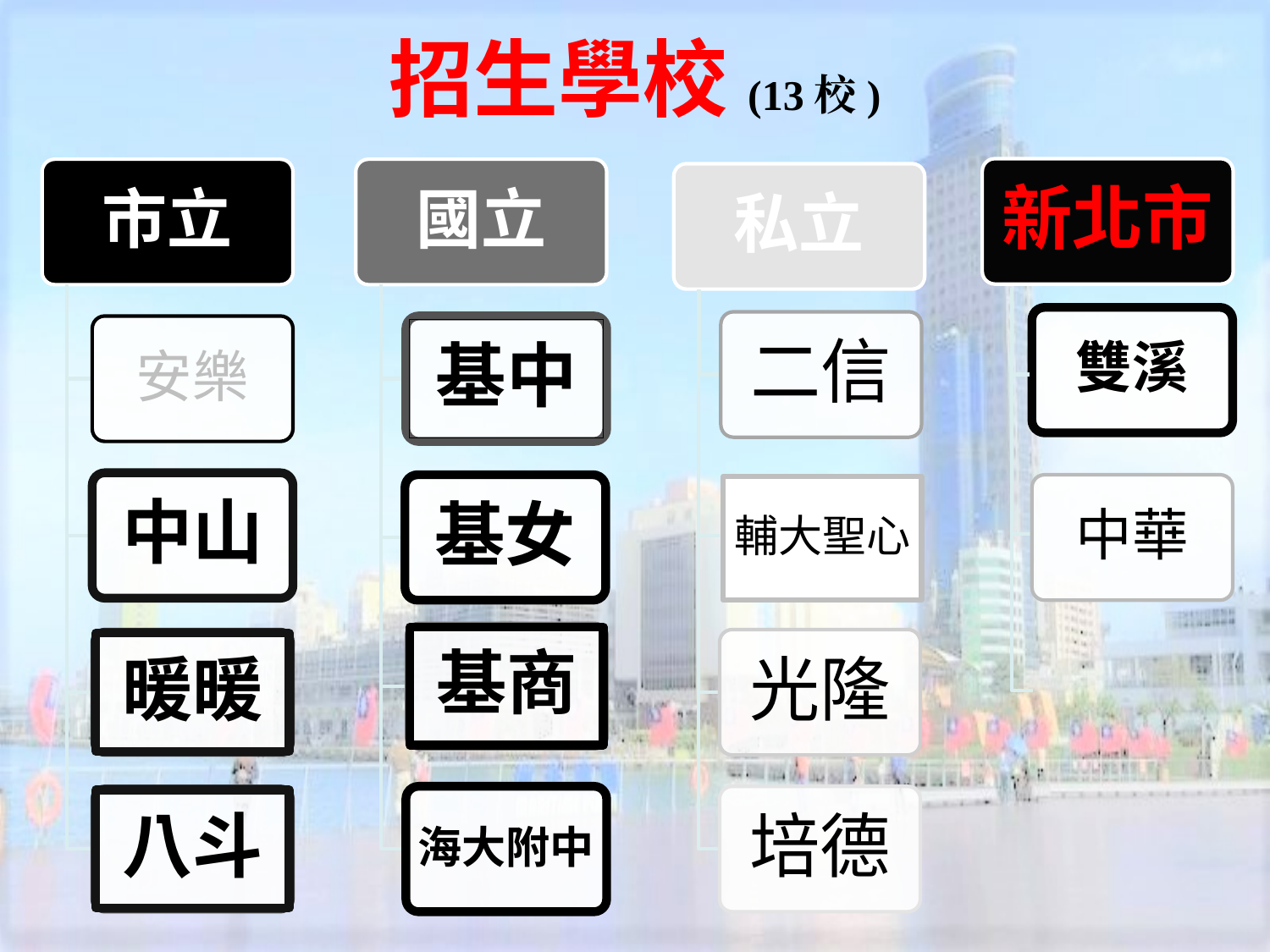

# 招生學校(13校)

新北市

雙溪

中華

市立
國立

私立

二信

安樂
基中

中山
基女

基商

暖暖
光隆

八斗
海大附中
培德
輔大聖心